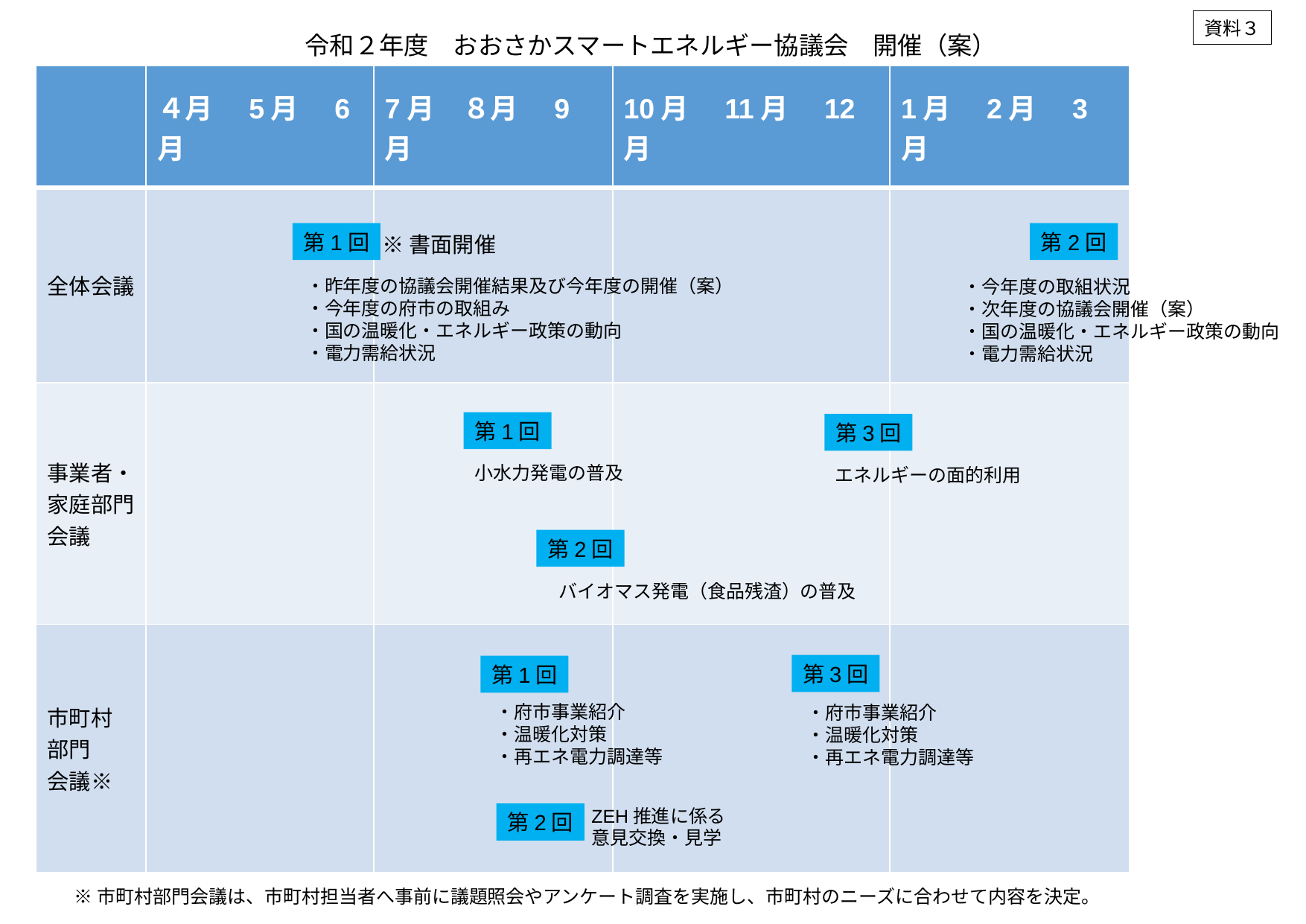

資料３
令和２年度　おおさかスマートエネルギー協議会　開催（案）
|  | ４月　5月　6月 | 7月　８月　9月 | 10月　11月　12月 | 1月　2月　3月 |
| --- | --- | --- | --- | --- |
| 全体会議 |  |  |  |  |
| 事業者・ 家庭部門 会議 |  |  |  |  |
| 市町村 部門 会議※ |  |  |  |  |
第2回
第1回
※書面開催
・昨年度の協議会開催結果及び今年度の開催（案）
・今年度の府市の取組み
・国の温暖化・エネルギー政策の動向
・電力需給状況
・今年度の取組状況
・次年度の協議会開催（案）
・国の温暖化・エネルギー政策の動向
・電力需給状況
第1回
第3回
小水力発電の普及
エネルギーの面的利用
第2回
バイオマス発電（食品残渣）の普及
第3回
第1回
・府市事業紹介
・温暖化対策
・再エネ電力調達等
・府市事業紹介
・温暖化対策
・再エネ電力調達等
ZEH推進に係る
意見交換・見学
第2回
※市町村部門会議は、市町村担当者へ事前に議題照会やアンケート調査を実施し、市町村のニーズに合わせて内容を決定。